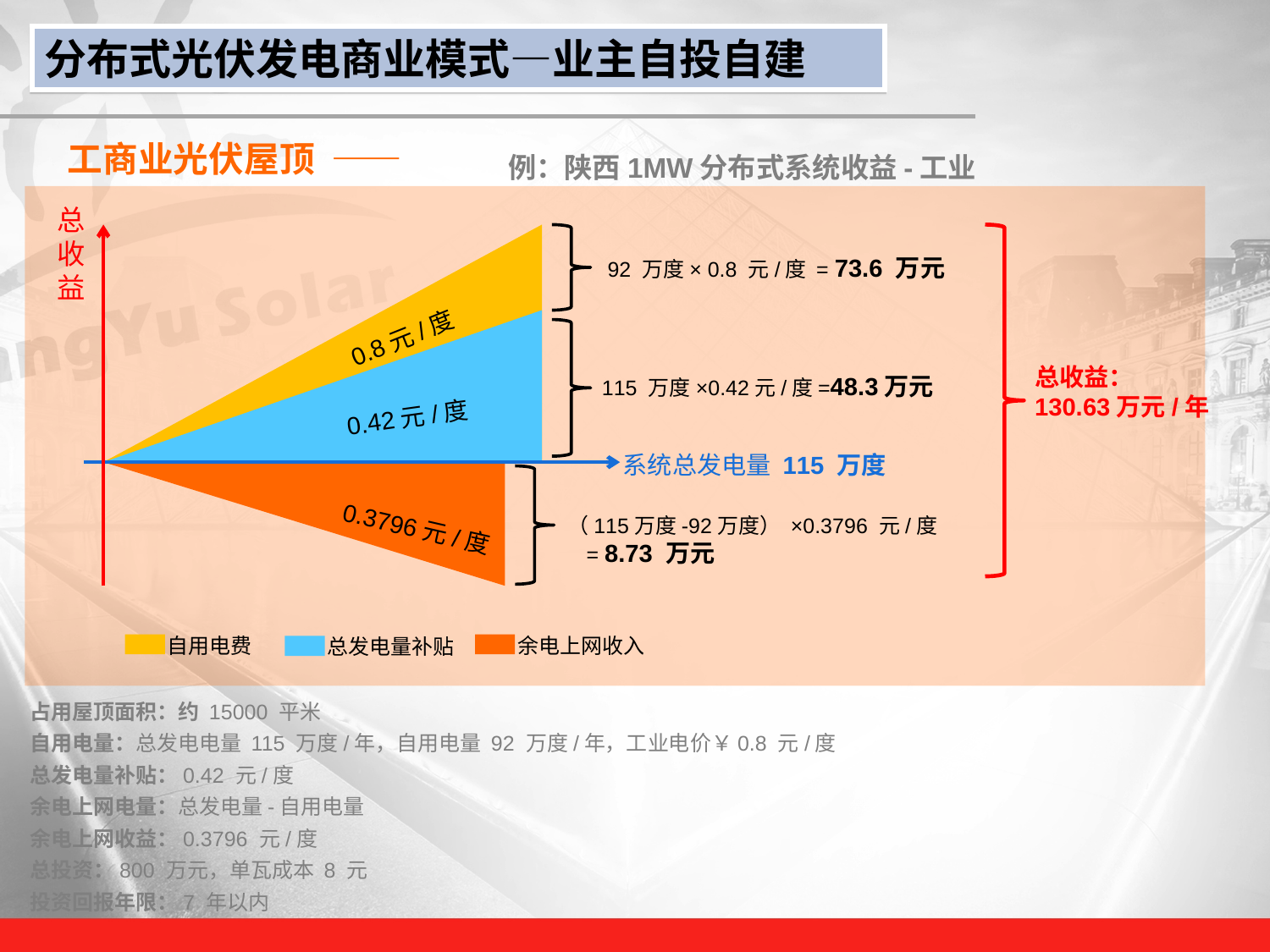

分布式光伏发电商业模式—业主自投自建
例：陕西1MW分布式系统收益-工业
工商业光伏屋顶  ——

总收益

    92 万度× 0.8 元/度 = 73.6 万元

0.8元/度

总收益：
130.63万元/年
115 万度×0.42元/度=48.3万元
0.42元/度
系统总发电量 115 万度

    0.3796元/度
（115万度-92万度） ×0.3796 元/度
   = 8.73 万元
自用电费
余电上网收入
总发电量补贴

占用屋顶面积：约 15000 平米
自用电量：总发电电量 115 万度/年，自用电量 92 万度/年，工业电价￥0.8 元/度
总发电量补贴：0.42 元/度
余电上网电量：总发电量-自用电量
余电上网收益：0.3796 元/度
总投资：800 万元，单瓦成本 8 元
投资回报年限：7 年以内